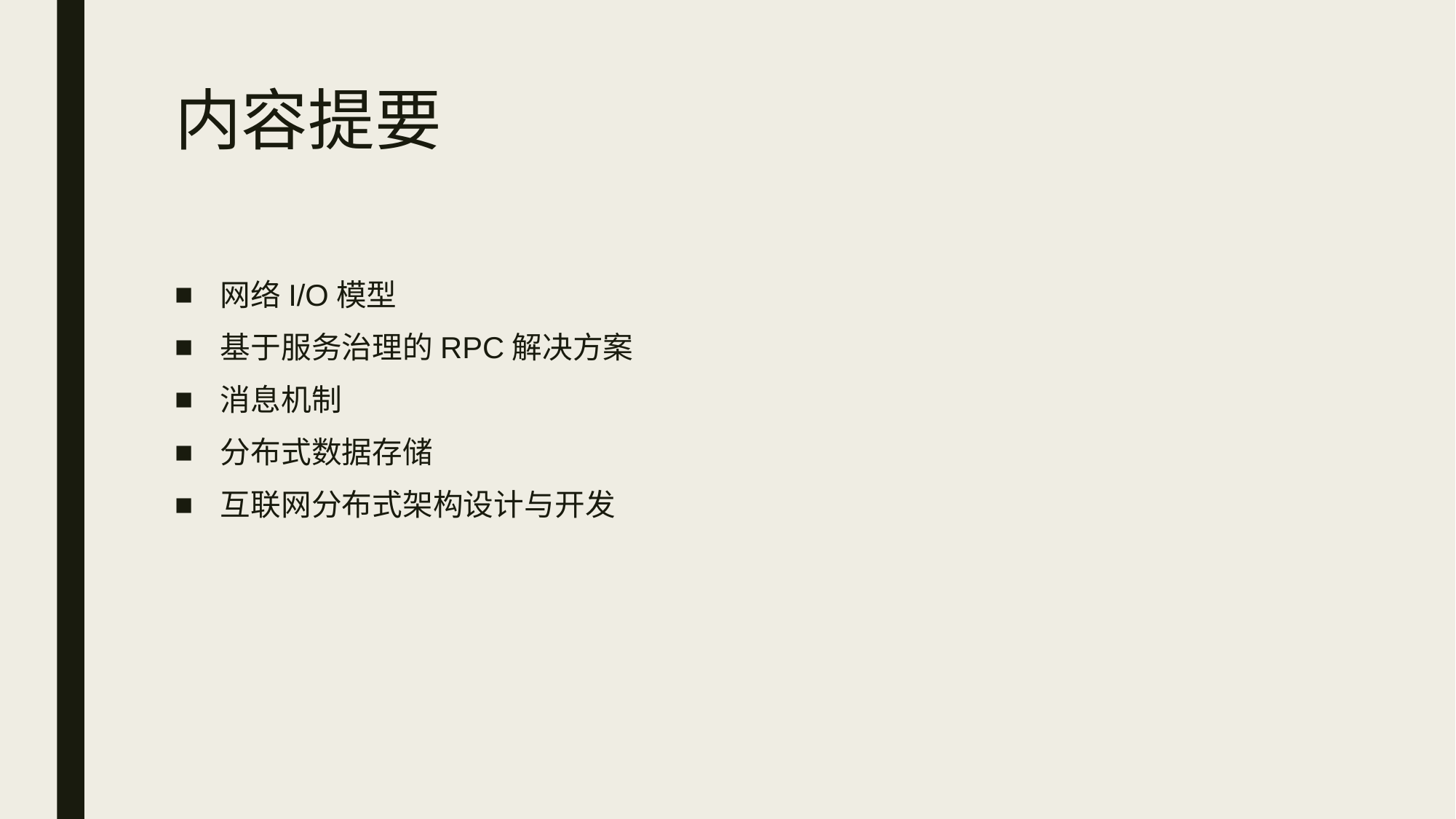

# 内容提要
网络I/O模型
基于服务治理的RPC解决方案
消息机制
分布式数据存储
互联网分布式架构设计与开发